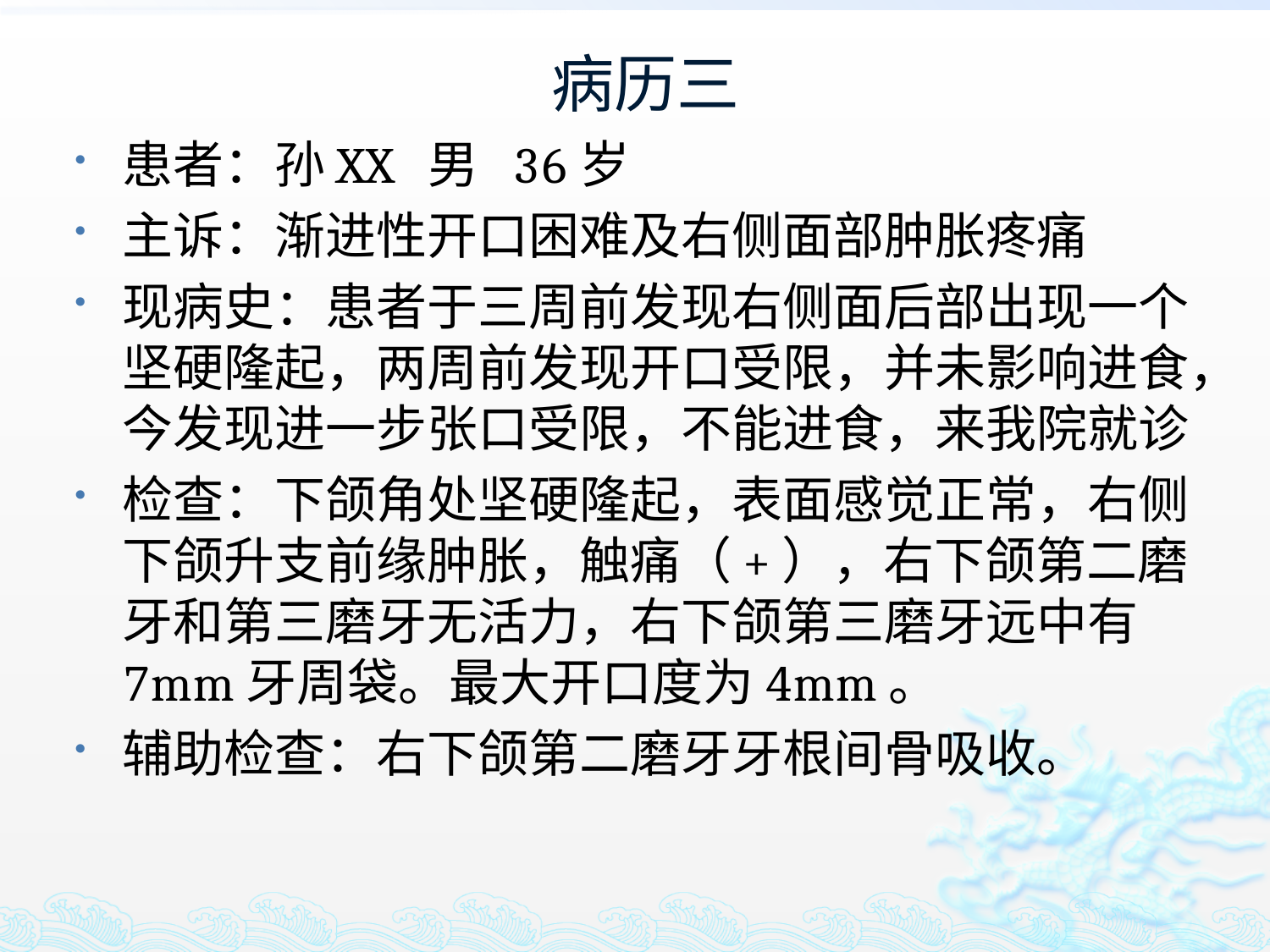

# 病历三
患者：孙XX  男  36岁
主诉：渐进性开口困难及右侧面部肿胀疼痛
现病史：患者于三周前发现右侧面后部出现一个坚硬隆起，两周前发现开口受限，并未影响进食，今发现进一步张口受限，不能进食，来我院就诊
检查：下颌角处坚硬隆起，表面感觉正常，右侧下颌升支前缘肿胀，触痛（+），右下颌第二磨牙和第三磨牙无活力，右下颌第三磨牙远中有7mm牙周袋。最大开口度为4mm。
辅助检查：右下颌第二磨牙牙根间骨吸收。